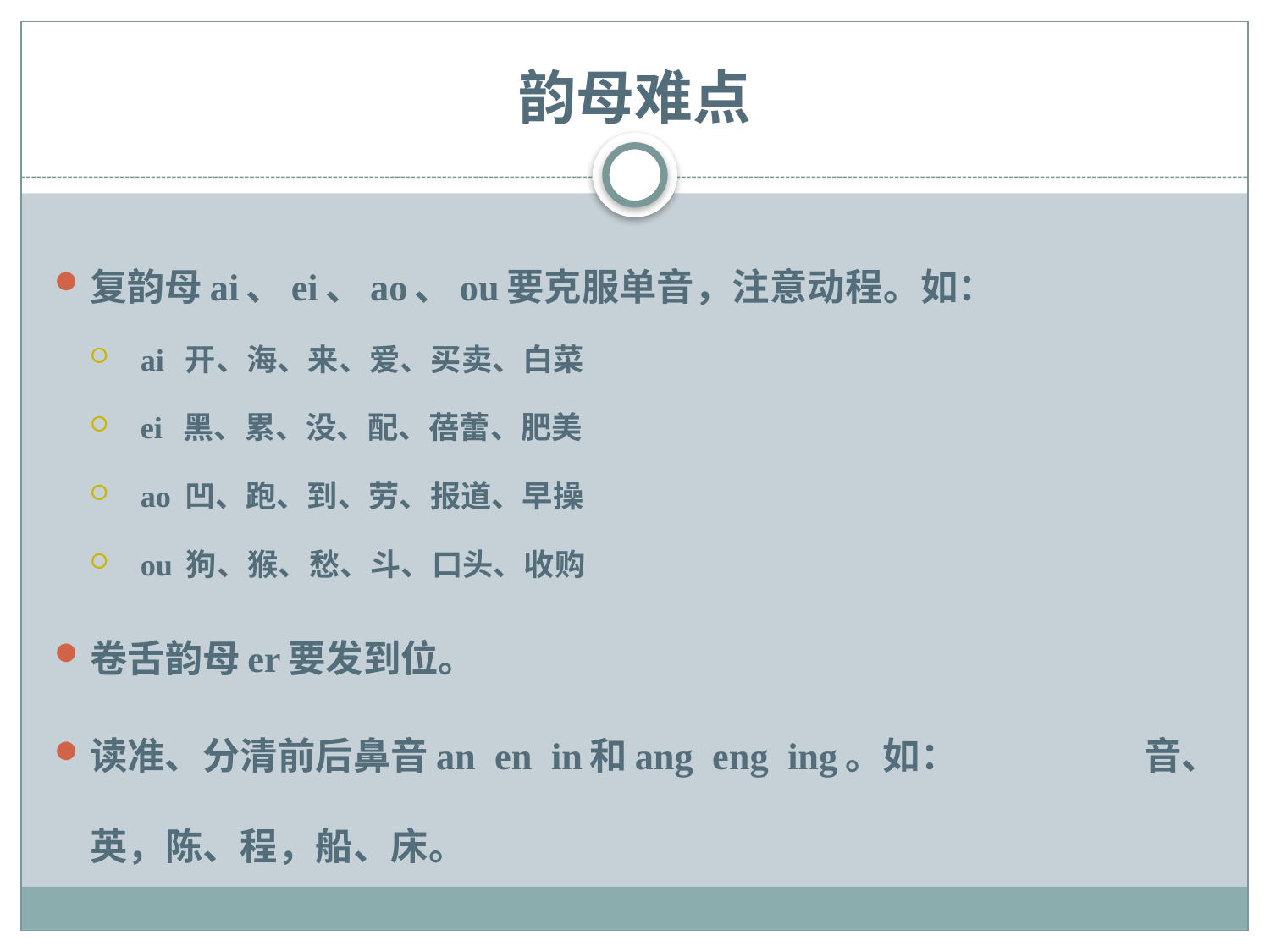

# 韵母难点
复韵母ai、ei、ao、ou要克服单音，注意动程。如：
  ai  开、海、来、爱、买卖、白菜
  ei  黑、累、没、配、蓓蕾、肥美
  ao 凹、跑、到、劳、报道、早操
  ou 狗、猴、愁、斗、口头、收购
卷舌韵母er要发到位。
读准、分清前后鼻音an  en  in和ang  eng  ing。如：                      音、英，陈、程，船、床。